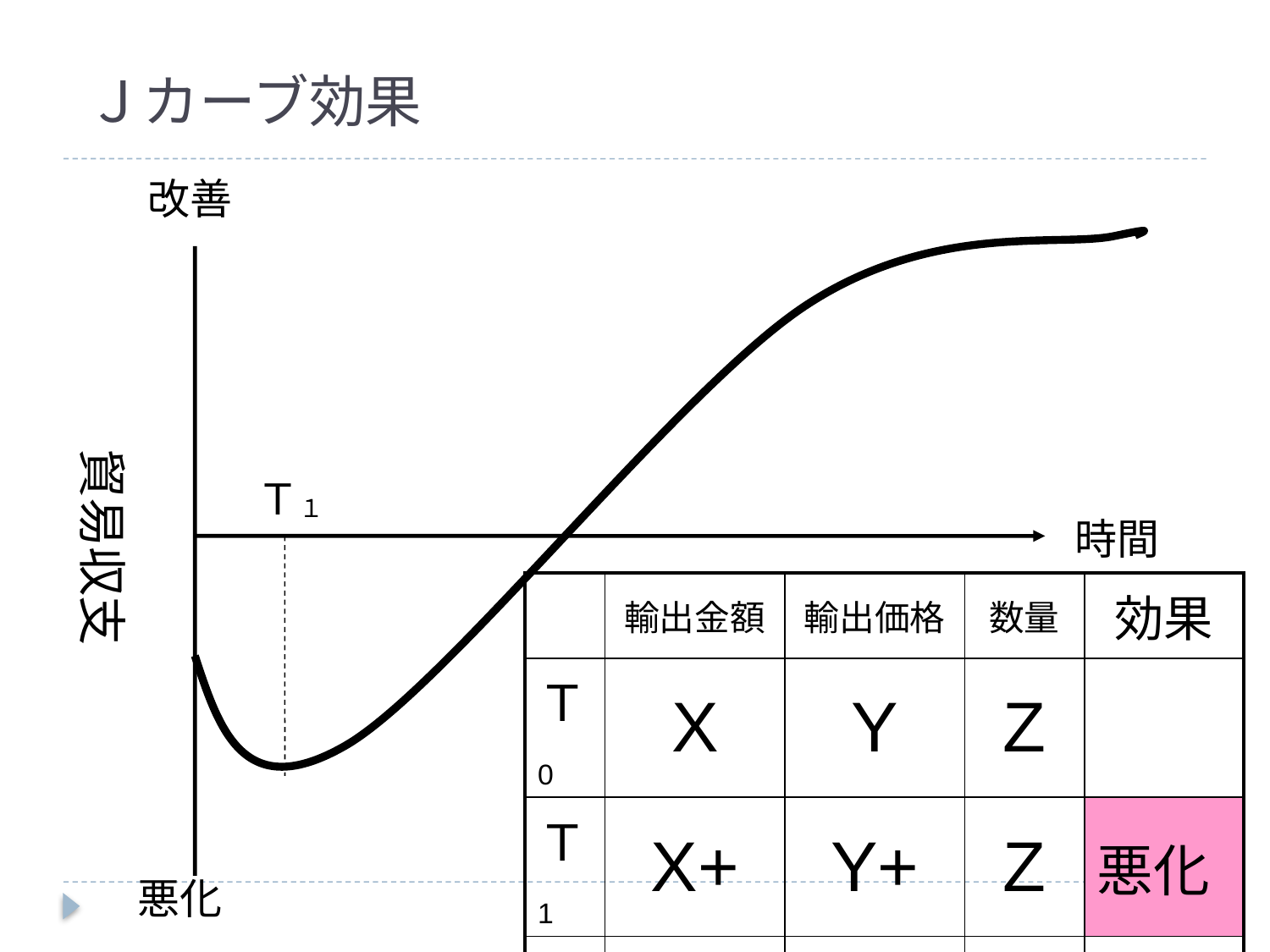

# Ｊカーブ効果
改善

貿易収支
Ｔ１
時間

|  | 輸出金額 | 輸出価格 | 数量 | 効果 |
| --- | --- | --- | --- | --- |
| Ｔ0 | X | Y | Z |  |
| Ｔ1 | X+ | Y+ | Z | 悪化 |
| Ｔ2 | X- | Y+ | Z- | 改善 |

悪化